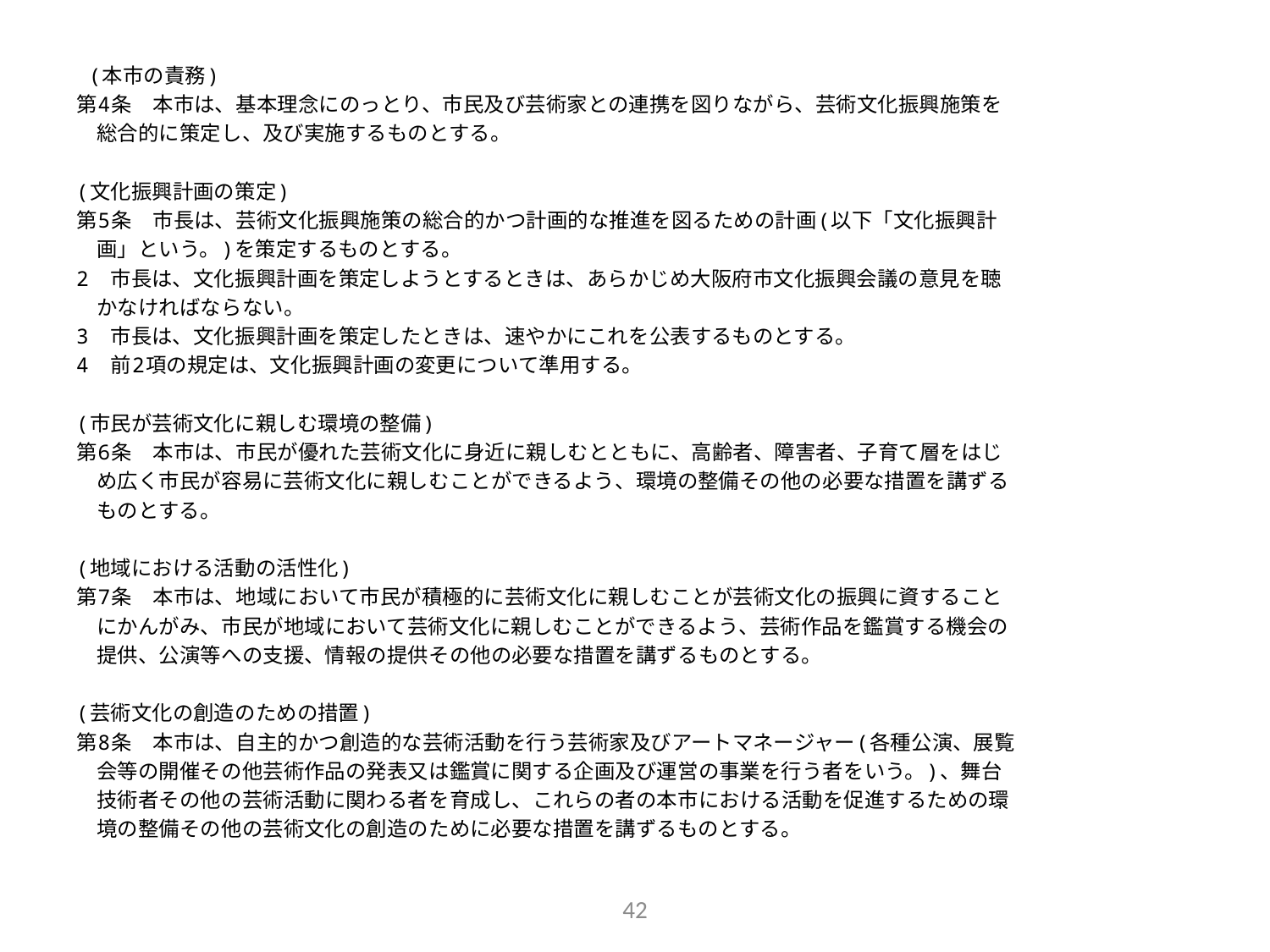

(本市の責務)
第4条　本市は、基本理念にのっとり、市民及び芸術家との連携を図りながら、芸術文化振興施策を
　総合的に策定し、及び実施するものとする。

(文化振興計画の策定)
第5条　市長は、芸術文化振興施策の総合的かつ計画的な推進を図るための計画(以下「文化振興計
　画」という。)を策定するものとする。
2　市長は、文化振興計画を策定しようとするときは、あらかじめ大阪府市文化振興会議の意見を聴
　かなければならない。
3　市長は、文化振興計画を策定したときは、速やかにこれを公表するものとする。
4　前2項の規定は、文化振興計画の変更について準用する。

(市民が芸術文化に親しむ環境の整備)
第6条　本市は、市民が優れた芸術文化に身近に親しむとともに、高齢者、障害者、子育て層をはじ
　め広く市民が容易に芸術文化に親しむことができるよう、環境の整備その他の必要な措置を講ずる
　ものとする。

(地域における活動の活性化)
第7条　本市は、地域において市民が積極的に芸術文化に親しむことが芸術文化の振興に資すること
　にかんがみ、市民が地域において芸術文化に親しむことができるよう、芸術作品を鑑賞する機会の
　提供、公演等への支援、情報の提供その他の必要な措置を講ずるものとする。

(芸術文化の創造のための措置)
第8条　本市は、自主的かつ創造的な芸術活動を行う芸術家及びアートマネージャー(各種公演、展覧
　会等の開催その他芸術作品の発表又は鑑賞に関する企画及び運営の事業を行う者をいう。)、舞台
　技術者その他の芸術活動に関わる者を育成し、これらの者の本市における活動を促進するための環
　境の整備その他の芸術文化の創造のために必要な措置を講ずるものとする。
42